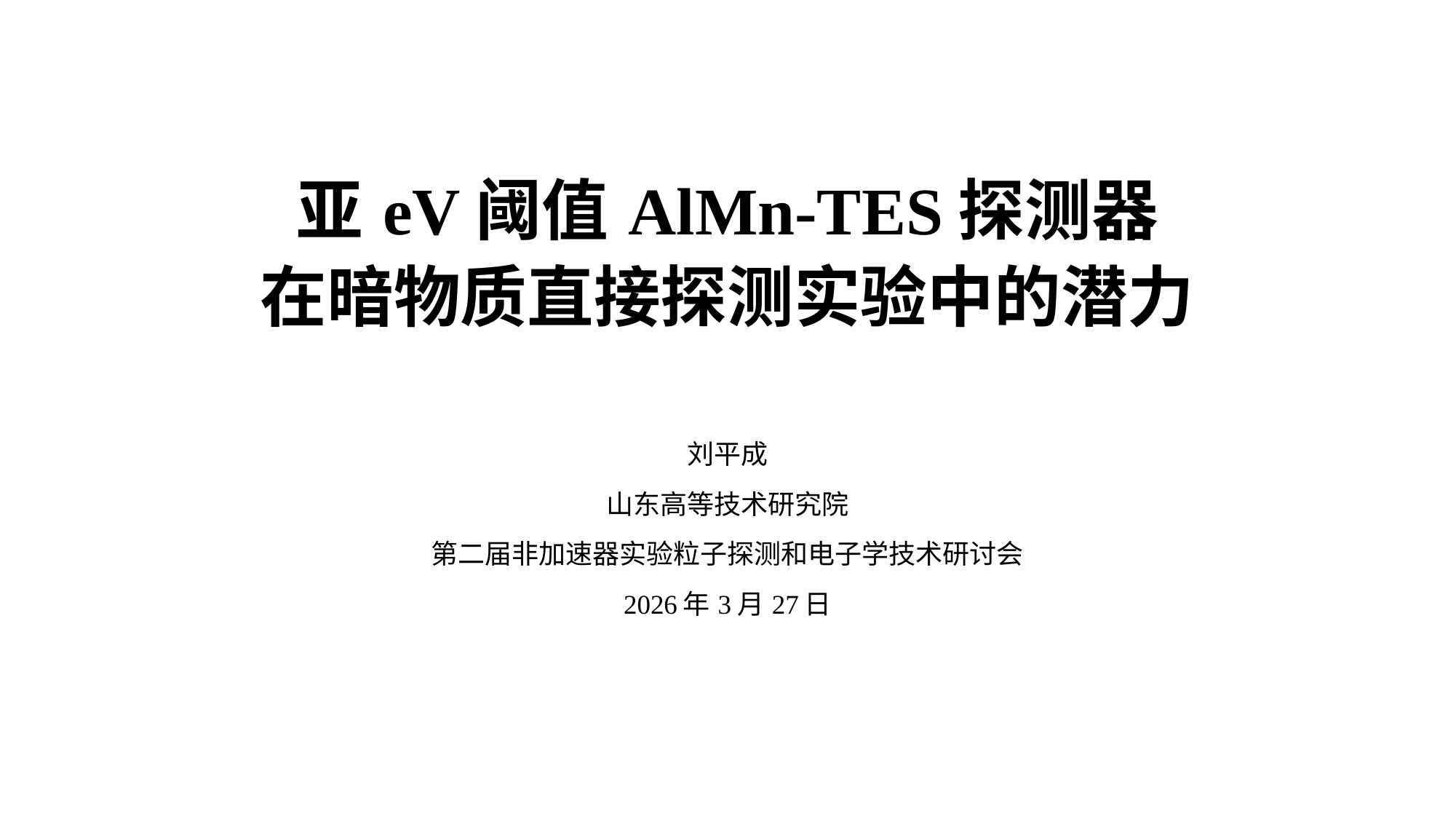

# 亚eV阈值AlMn-TES探测器 在暗物质直接探测实验中的潜力
刘平成
山东高等技术研究院
第二届非加速器实验粒子探测和电子学技术研讨会
2026年3月27日